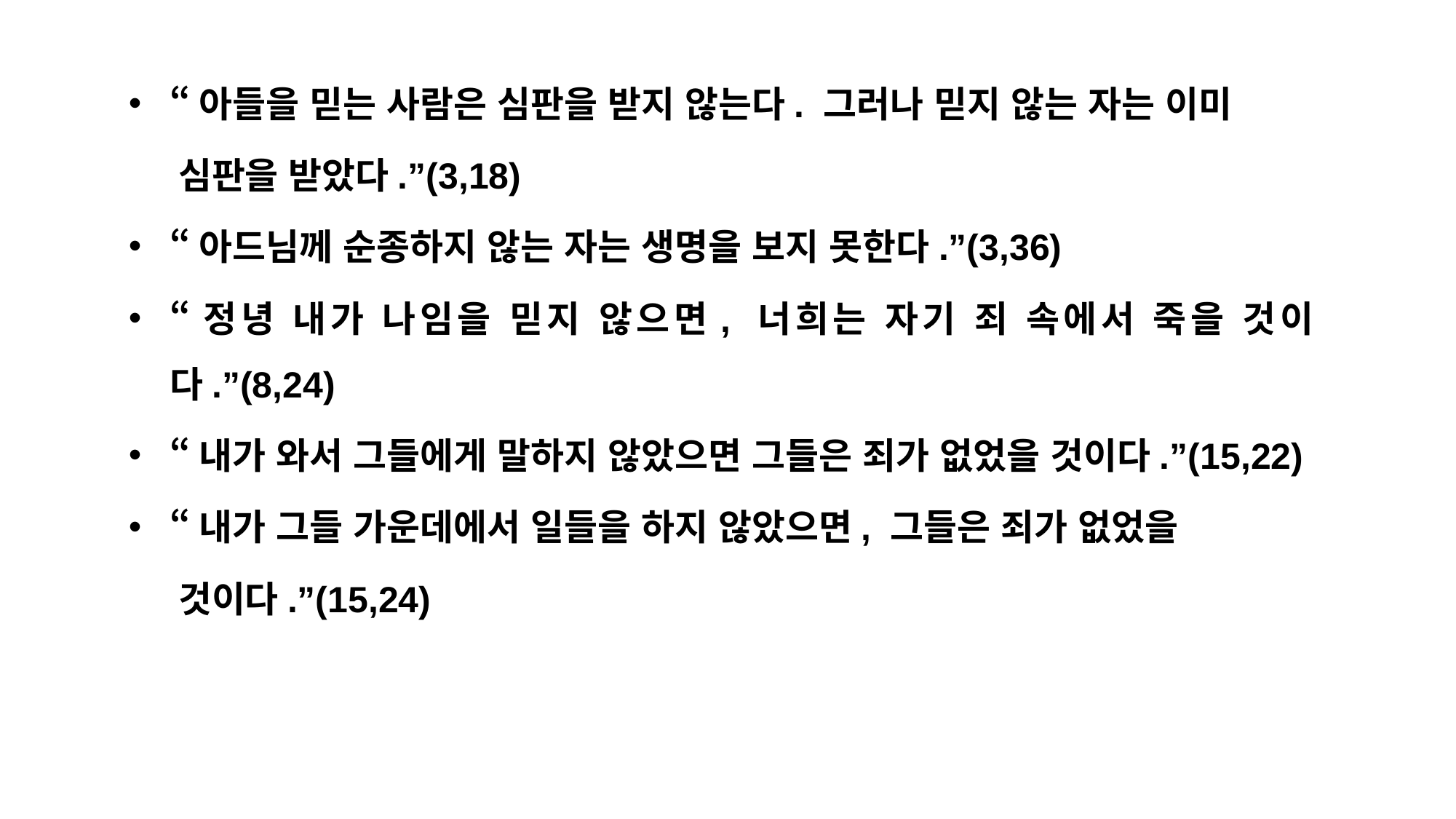

“아들을 믿는 사람은 심판을 받지 않는다. 그러나 믿지 않는 자는 이미
    심판을 받았다.”(3,18)
“아드님께 순종하지 않는 자는 생명을 보지 못한다.”(3,36)
“정녕 내가 나임을 믿지 않으면, 너희는 자기 죄 속에서 죽을 것이다.”(8,24)
“내가 와서 그들에게 말하지 않았으면 그들은 죄가 없었을 것이다.”(15,22)
“내가 그들 가운데에서 일들을 하지 않았으면, 그들은 죄가 없었을
    것이다.”(15,24)